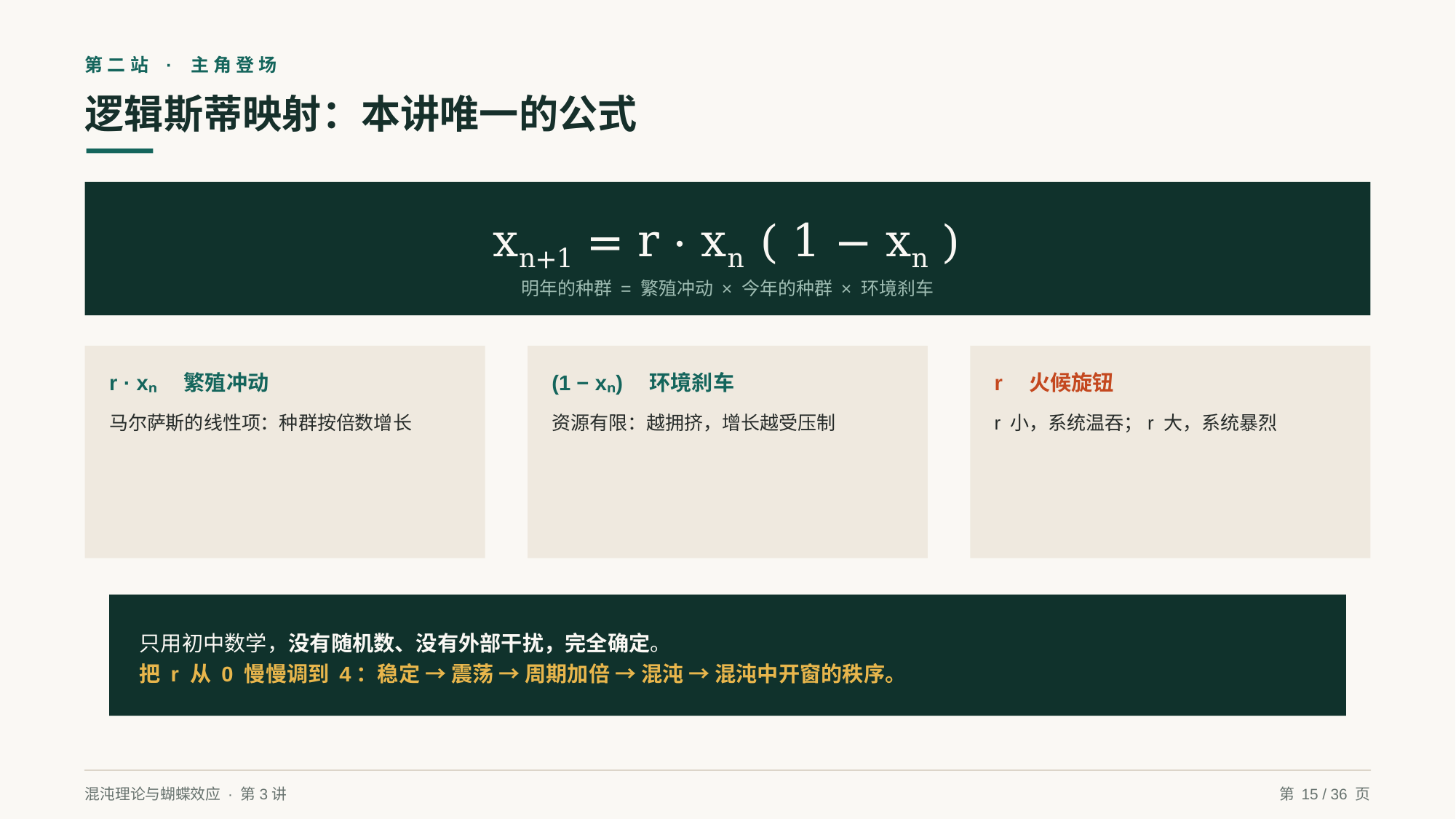

第二站 · 主角登场
逻辑斯蒂映射：本讲唯一的公式

xn+1 = r · xn ( 1 − xn )
明年的种群 = 繁殖冲动 × 今年的种群 × 环境刹车

r · xₙ　繁殖冲动
马尔萨斯的线性项：种群按倍数增长
(1 − xₙ)　环境刹车
资源有限：越拥挤，增长越受压制
r　火候旋钮
r 小，系统温吞；r 大，系统暴烈

只用初中数学，没有随机数、没有外部干扰，完全确定。
把 r 从 0 慢慢调到 4：稳定 → 震荡 → 周期加倍 → 混沌 → 混沌中开窗的秩序。

混沌理论与蝴蝶效应 · 第3讲
第 15 / 36 页